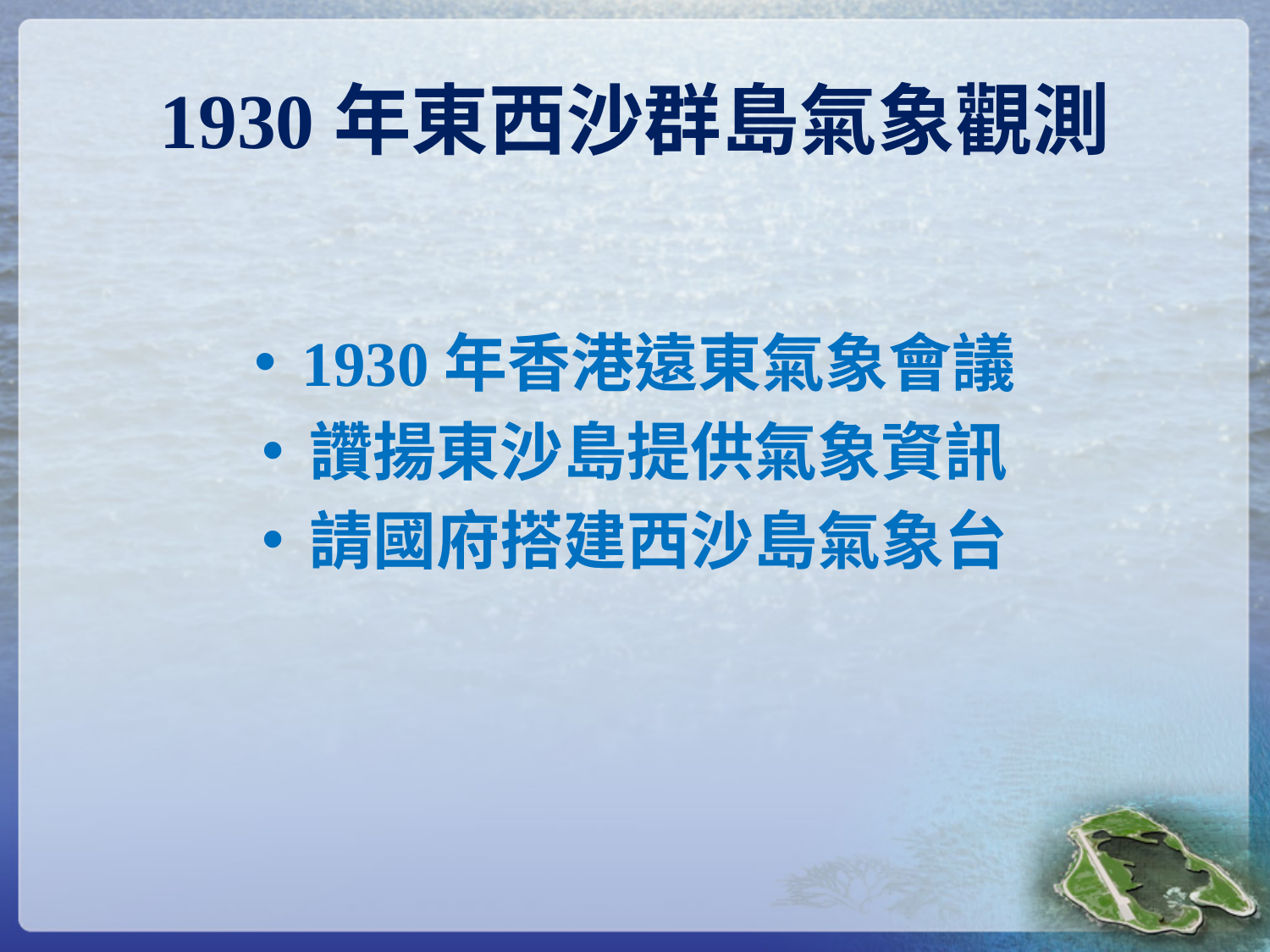

# 1930年東西沙群島氣象觀測
1930年香港遠東氣象會議
讚揚東沙島提供氣象資訊
請國府搭建西沙島氣象台